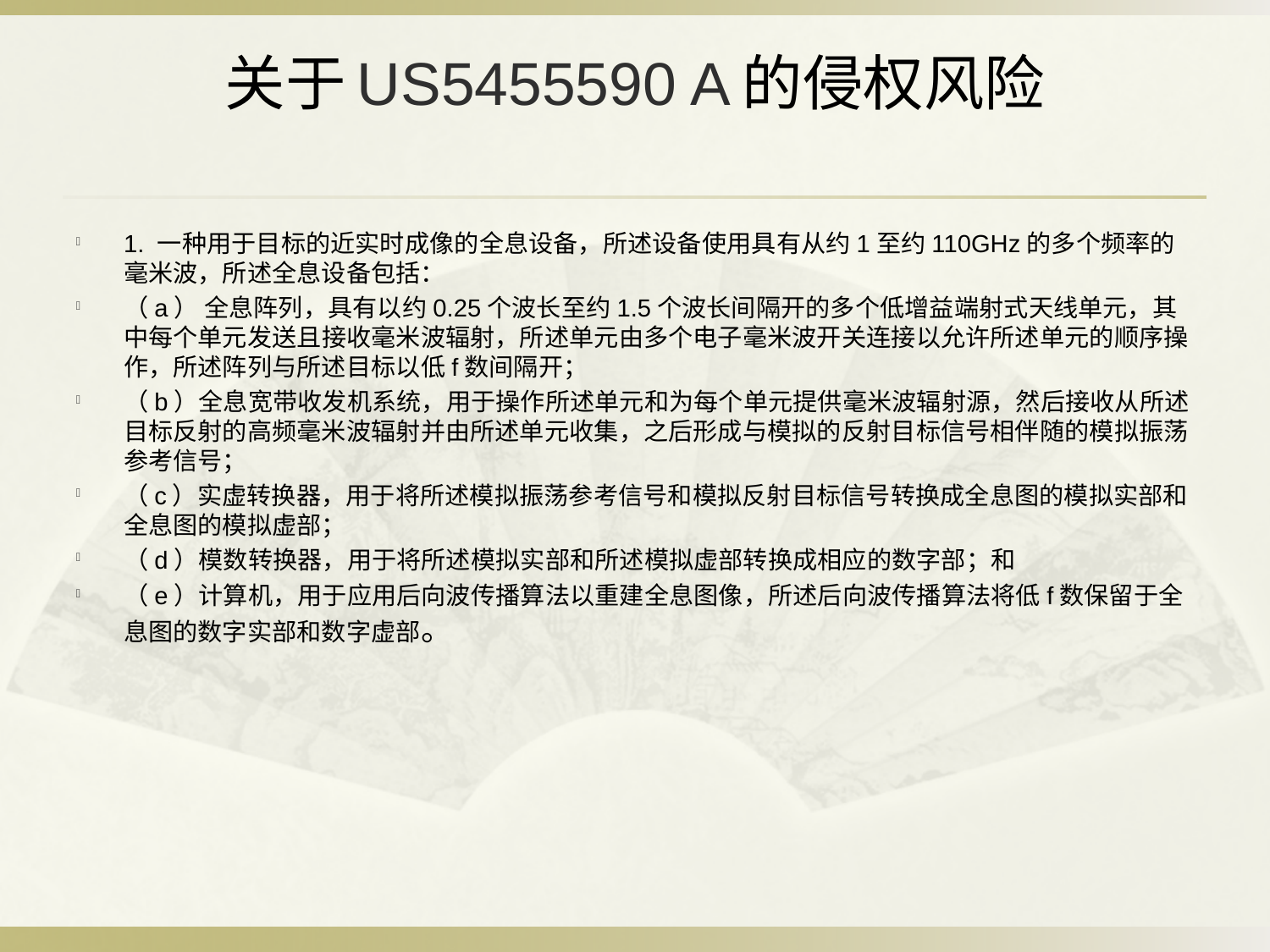

# 关于US5455590 A的侵权风险
1. 一种用于目标的近实时成像的全息设备，所述设备使用具有从约1至约110GHz的多个频率的毫米波，所述全息设备包括：
（a） 全息阵列，具有以约0.25个波长至约1.5个波长间隔开的多个低增益端射式天线单元，其中每个单元发送且接收毫米波辐射，所述单元由多个电子毫米波开关连接以允许所述单元的顺序操作，所述阵列与所述目标以低f数间隔开；
（b）全息宽带收发机系统，用于操作所述单元和为每个单元提供毫米波辐射源，然后接收从所述目标反射的高频毫米波辐射并由所述单元收集，之后形成与模拟的反射目标信号相伴随的模拟振荡参考信号；
（c）实虚转换器，用于将所述模拟振荡参考信号和模拟反射目标信号转换成全息图的模拟实部和全息图的模拟虚部；
（d）模数转换器，用于将所述模拟实部和所述模拟虚部转换成相应的数字部；和
（e）计算机，用于应用后向波传播算法以重建全息图像，所述后向波传播算法将低f数保留于全息图的数字实部和数字虚部。